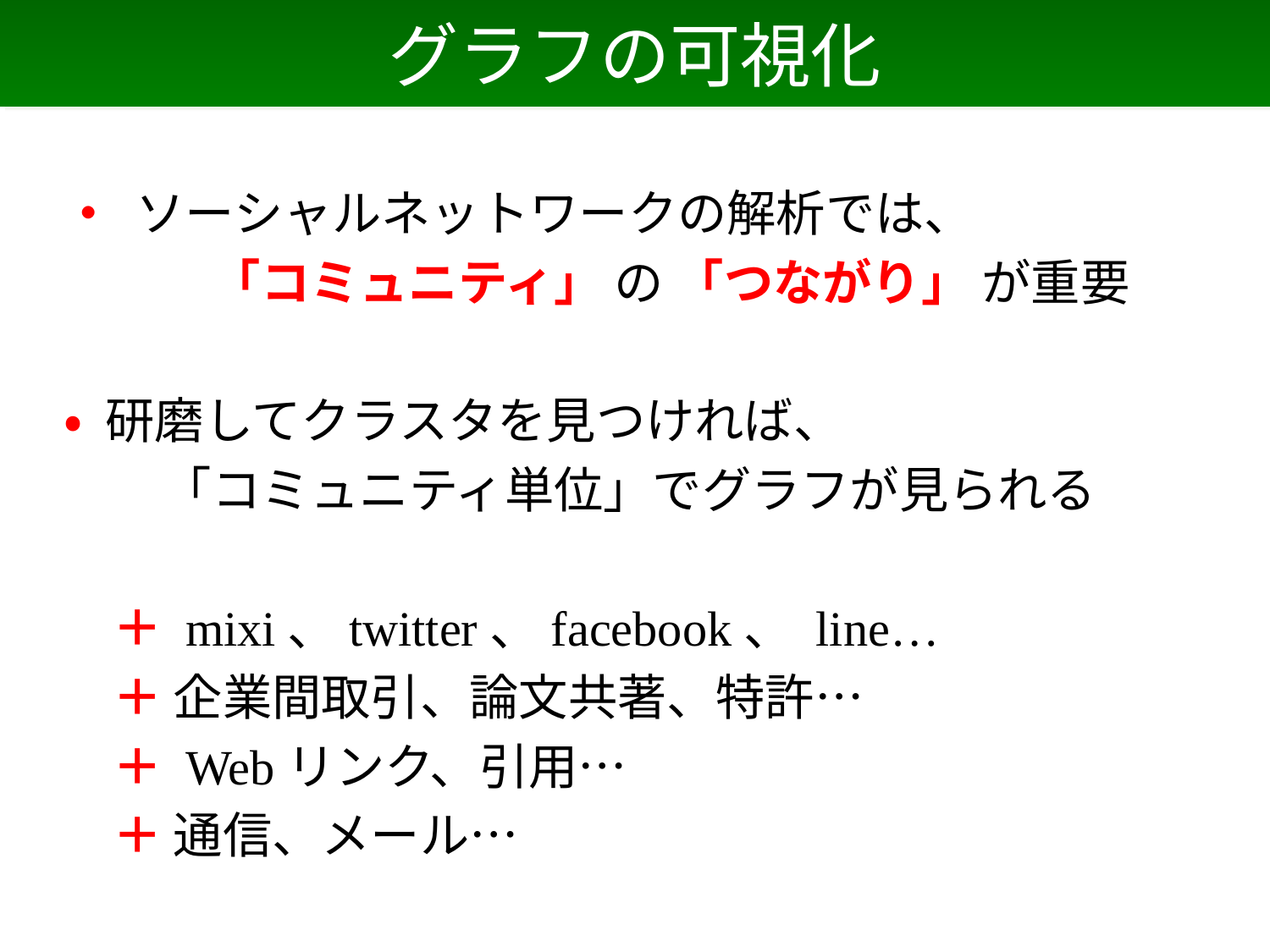

# グラフの可視化
• ソーシャルネットワークの解析では、
　　　「コミュニティ」 の 「つながり」 が重要

• 研磨してクラスタを見つければ、
　　「コミュニティ単位」でグラフが見られる

　＋ mixi、twitter、facebook、 line…
　＋ 企業間取引、論文共著、特許…
　＋ Webリンク、引用…
　＋ 通信、メール…